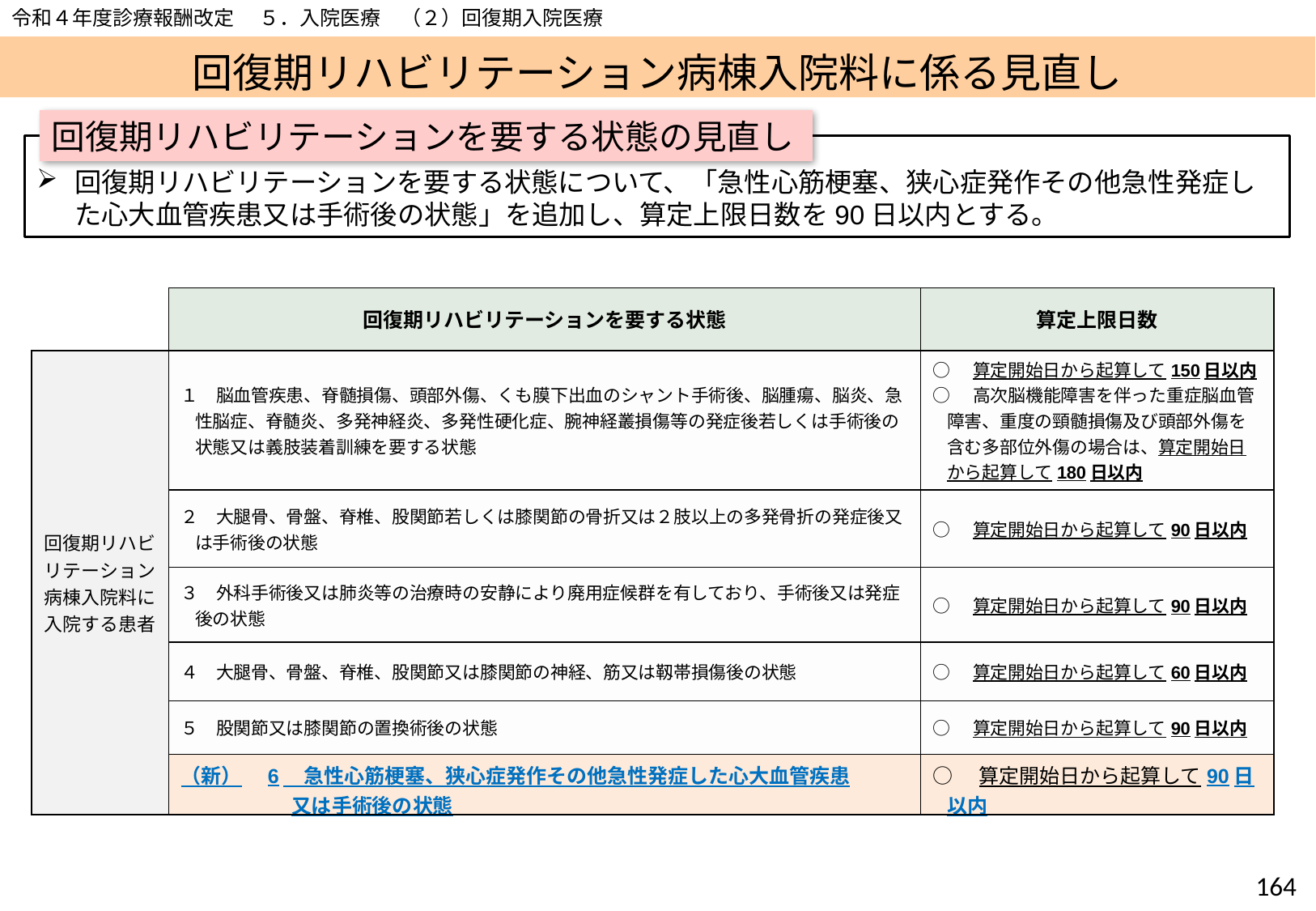

令和４年度診療報酬改定　 ５．入院医療　（２）回復期入院医療

# 回復期リハビリテーション病棟入院料に係る見直し
回復期リハビリテーションを要する状態の見直し

回復期リハビリテーションを要する状態について、「急性心筋梗塞、狭心症発作その他急性発症した心大血管疾患又は手術後の状態」を追加し、算定上限日数を90日以内とする。
|  | 回復期リハビリテーションを要する状態 | 算定上限日数 |
| --- | --- | --- |
| 回復期リハビリテーション病棟入院料に入院する患者 | １　脳血管疾患、脊髄損傷、頭部外傷、くも膜下出血のシャント手術後、脳腫瘍、脳炎、急性脳症、脊髄炎、多発神経炎、多発性硬化症、腕神経叢損傷等の発症後若しくは手術後の状態又は義肢装着訓練を要する状態 | ○　算定開始日から起算して150日以内 ○　高次脳機能障害を伴った重症脳血管障害、重度の頸髄損傷及び頭部外傷を含む多部位外傷の場合は、算定開始日から起算して180日以内 |
|  | ２　大腿骨、骨盤、脊椎、股関節若しくは膝関節の骨折又は２肢以上の多発骨折の発症後又は手術後の状態 | ○　算定開始日から起算して90日以内 |
|  | ３　外科手術後又は肺炎等の治療時の安静により廃用症候群を有しており、手術後又は発症後の状態 | ○　算定開始日から起算して90日以内 |
|  | ４　大腿骨、骨盤、脊椎、股関節又は膝関節の神経、筋又は靱帯損傷後の状態 | ○　算定開始日から起算して60日以内 |
|  | ５　股関節又は膝関節の置換術後の状態 | ○　算定開始日から起算して90日以内 |
|  | （新）　6　急性心筋梗塞、狭心症発作その他急性発症した心大血管疾患 　　　　　 又は手術後の状態 | ○　算定開始日から起算して90日以内 |
164